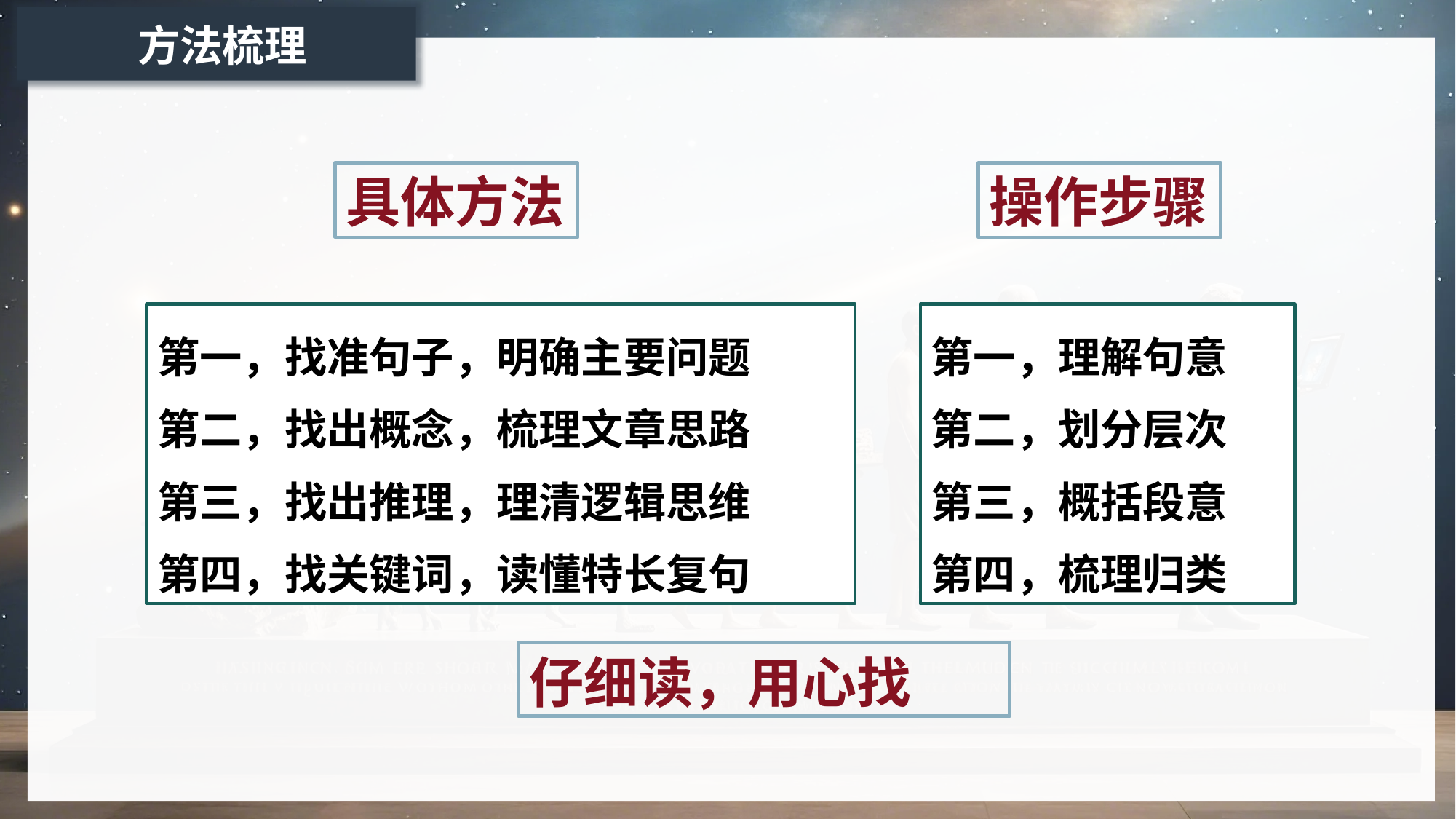

方法梳理

具体方法
操作步骤

第一，找准句子，明确主要问题
第二，找出概念，梳理文章思路
第三，找出推理，理清逻辑思维
第四，找关键词，读懂特长复句
第一，理解句意
第二，划分层次
第三，概括段意
第四，梳理归类
仔细读，用心找